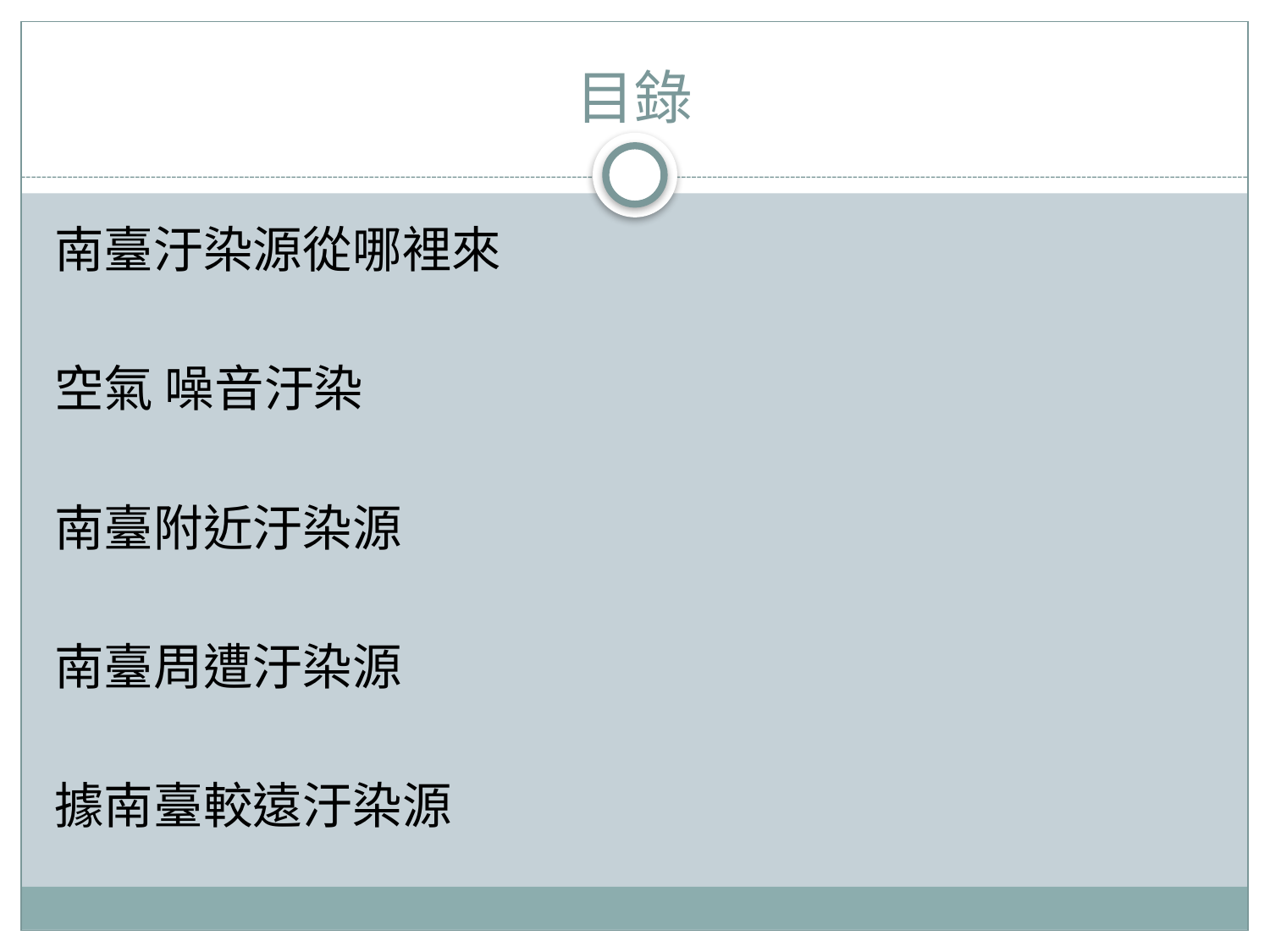

# 目錄
南臺汙染源從哪裡來

空氣 噪音汙染

南臺附近汙染源

南臺周遭汙染源

據南臺較遠汙染源